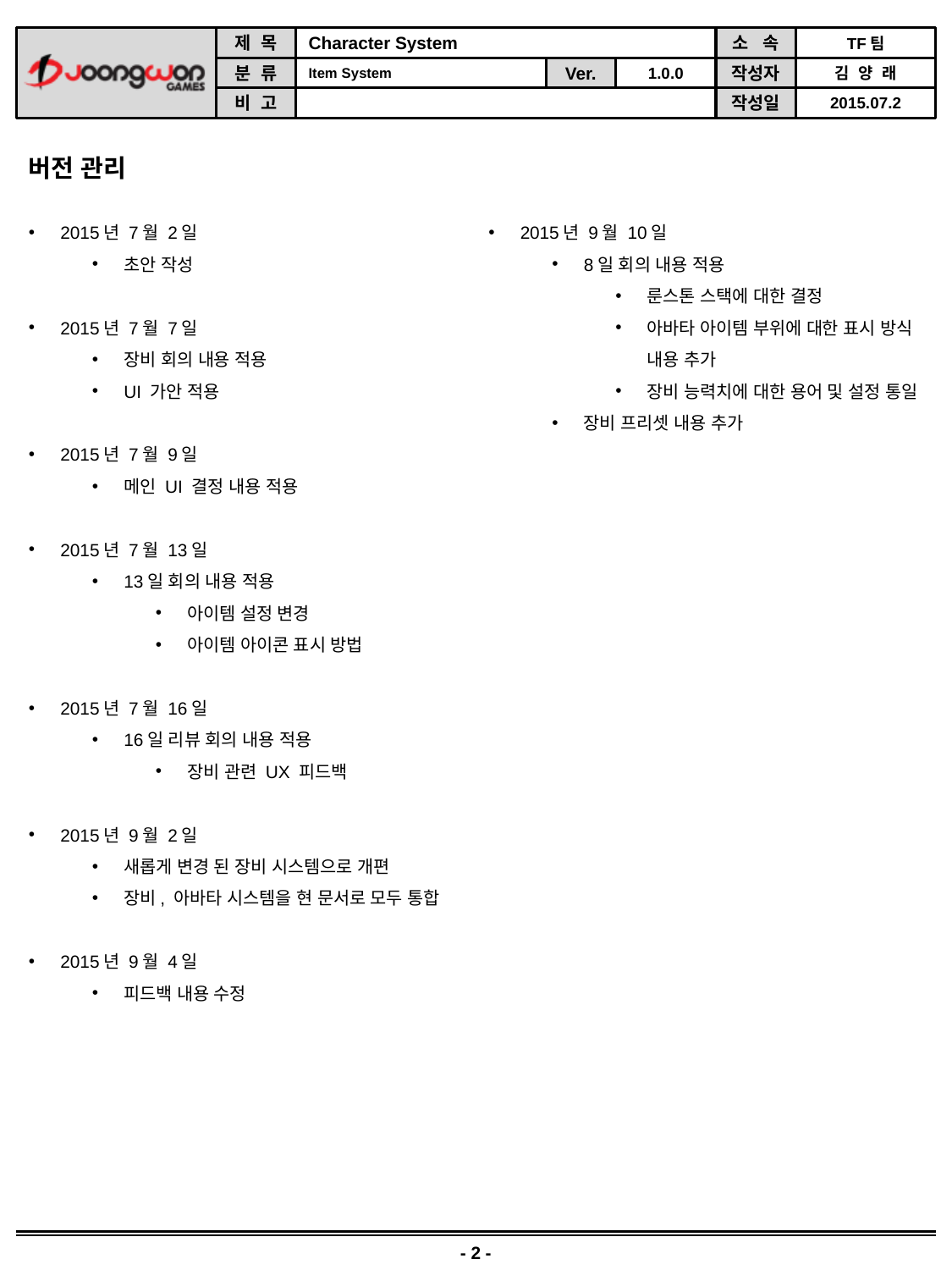

버전 관리
2015년 7월 2일
초안 작성

2015년 7월 7일
장비 회의 내용 적용
UI 가안 적용

2015년 7월 9일
메인 UI 결정 내용 적용

2015년 7월 13일
13일 회의 내용 적용
아이템 설정 변경
아이템 아이콘 표시 방법

2015년 7월 16일
16일 리뷰 회의 내용 적용
장비 관련 UX 피드백

2015년 9월 2일
새롭게 변경 된 장비 시스템으로 개편
장비, 아바타 시스템을 현 문서로 모두 통합

2015년 9월 4일
피드백 내용 수정
2015년 9월 10일
8일 회의 내용 적용
룬스톤 스택에 대한 결정
아바타 아이템 부위에 대한 표시 방식 내용 추가
장비 능력치에 대한 용어 및 설정 통일
장비 프리셋 내용 추가
- 2 -